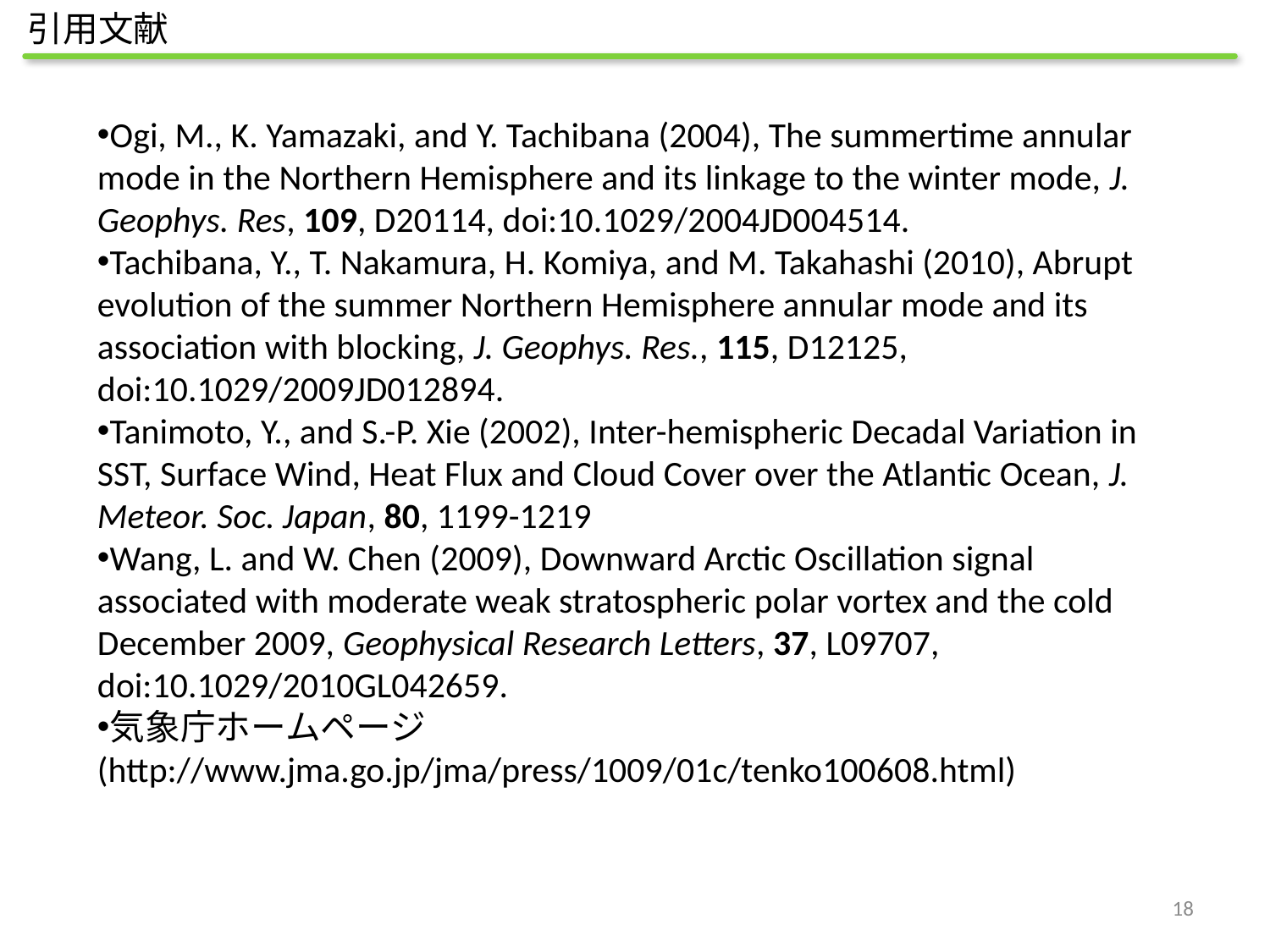

引用文献
Ogi, M., K. Yamazaki, and Y. Tachibana (2004), The summertime annular mode in the Northern Hemisphere and its linkage to the winter mode, J. Geophys. Res, 109, D20114, doi:10.1029/2004JD004514.
Tachibana, Y., T. Nakamura, H. Komiya, and M. Takahashi (2010), Abrupt evolution of the summer Northern Hemisphere annular mode and its association with blocking, J. Geophys. Res., 115, D12125, doi:10.1029/2009JD012894.
Tanimoto, Y., and S.-P. Xie (2002), Inter-hemispheric Decadal Variation in SST, Surface Wind, Heat Flux and Cloud Cover over the Atlantic Ocean, J. Meteor. Soc. Japan, 80, 1199-1219
Wang, L. and W. Chen (2009), Downward Arctic Oscillation signal associated with moderate weak stratospheric polar vortex and the cold December 2009, Geophysical Research Letters, 37, L09707, doi:10.1029/2010GL042659.
気象庁ホームページ (http://www.jma.go.jp/jma/press/1009/01c/tenko100608.html)

18